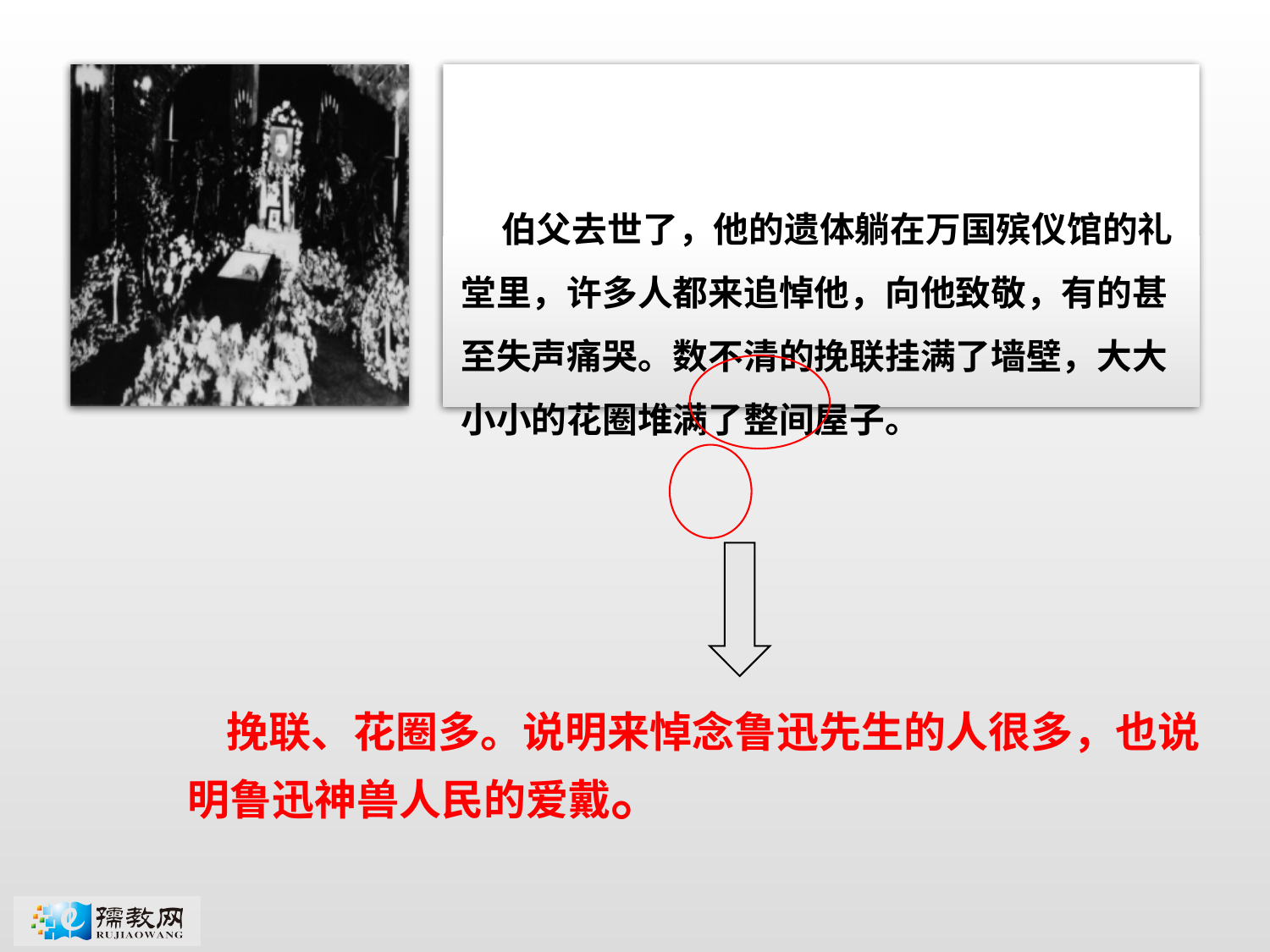

伯父去世了，他的遗体躺在万国殡仪馆的礼堂里，许多人都来追悼他，向他致敬，有的甚至失声痛哭。数不清的挽联挂满了墙壁，大大小小的花圈堆满了整间屋子。

  挽联、花圈多。说明来悼念鲁迅先生的人很多，也说明鲁迅神兽人民的爱戴。